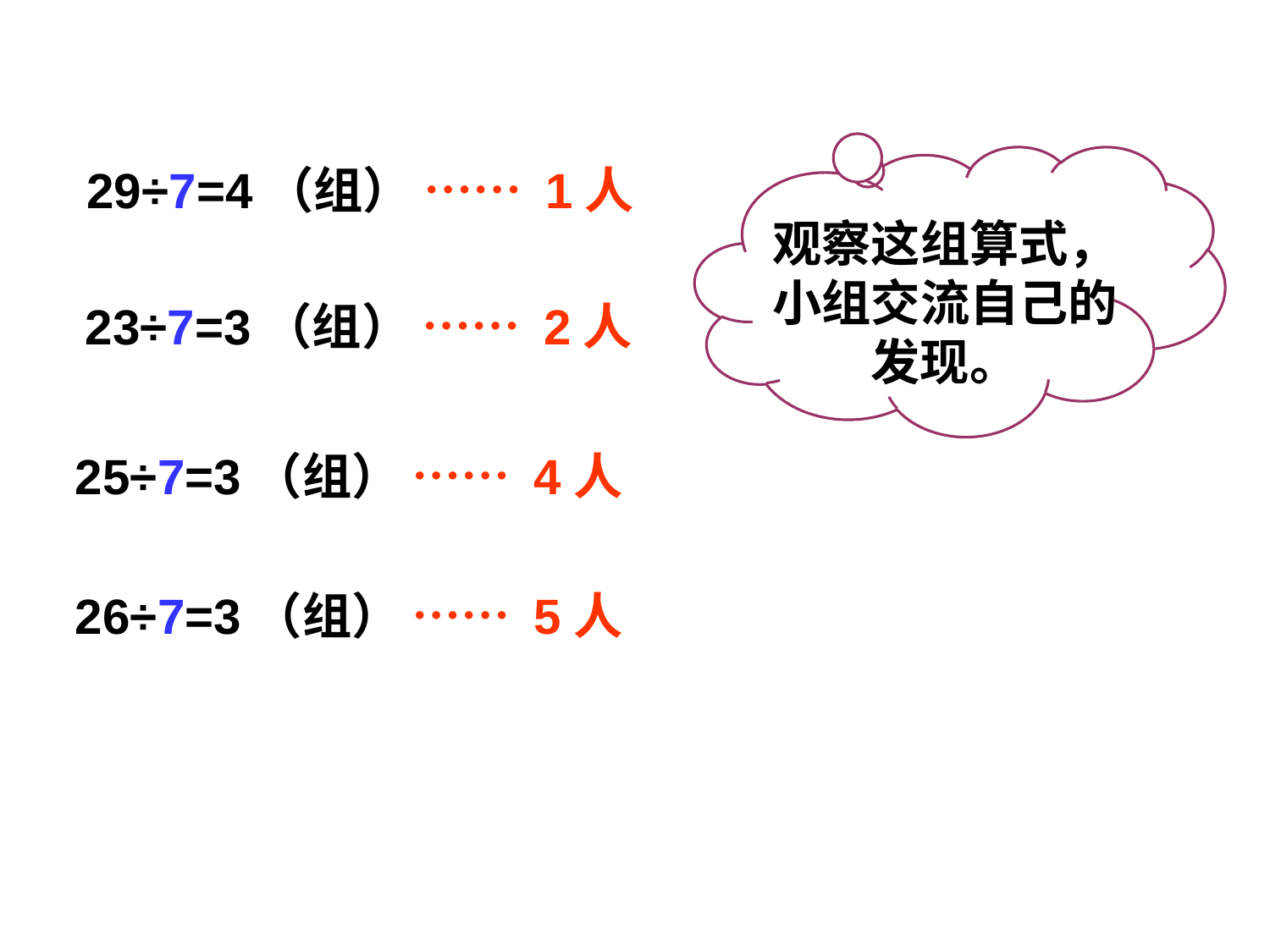

29÷7=4（组） …… 1人
23÷7=3（组） …… 2人
25÷7=3（组） …… 4人
26÷7=3（组） …… 5人

观察这组算式，小组交流自己的发现。